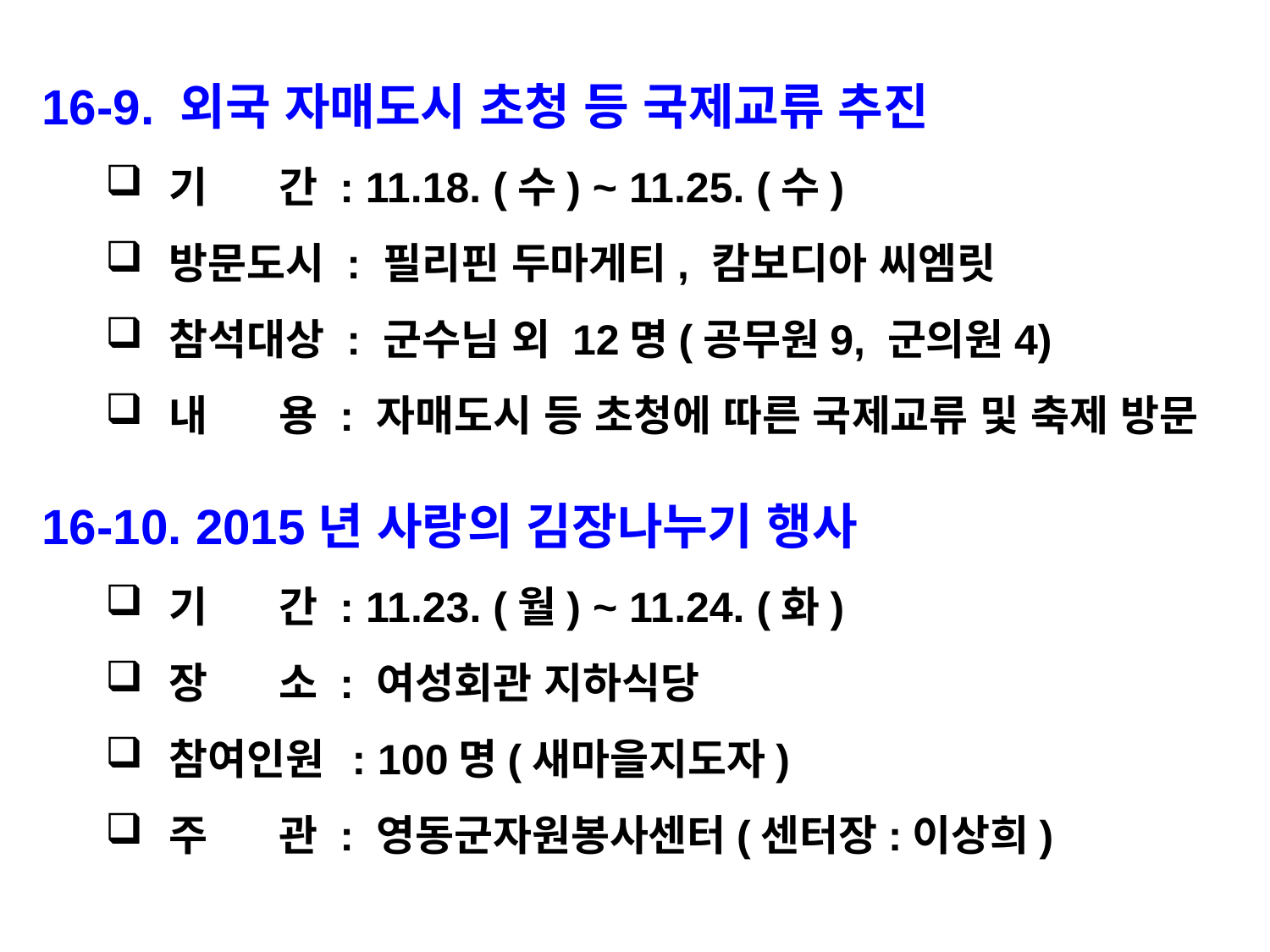

16-9. 외국 자매도시 초청 등 국제교류 추진
기      간 : 11.18. (수) ~ 11.25. (수)
방문도시 : 필리핀 두마게티, 캄보디아 씨엠릿
참석대상 : 군수님 외 12명(공무원9, 군의원4)
내      용 : 자매도시 등 초청에 따른 국제교류 및 축제 방문
16-10. 2015년 사랑의 김장나누기 행사
기      간 : 11.23. (월) ~ 11.24. (화)
장      소 : 여성회관 지하식당
참여인원 : 100명(새마을지도자)
주      관 : 영동군자원봉사센터(센터장:이상희)